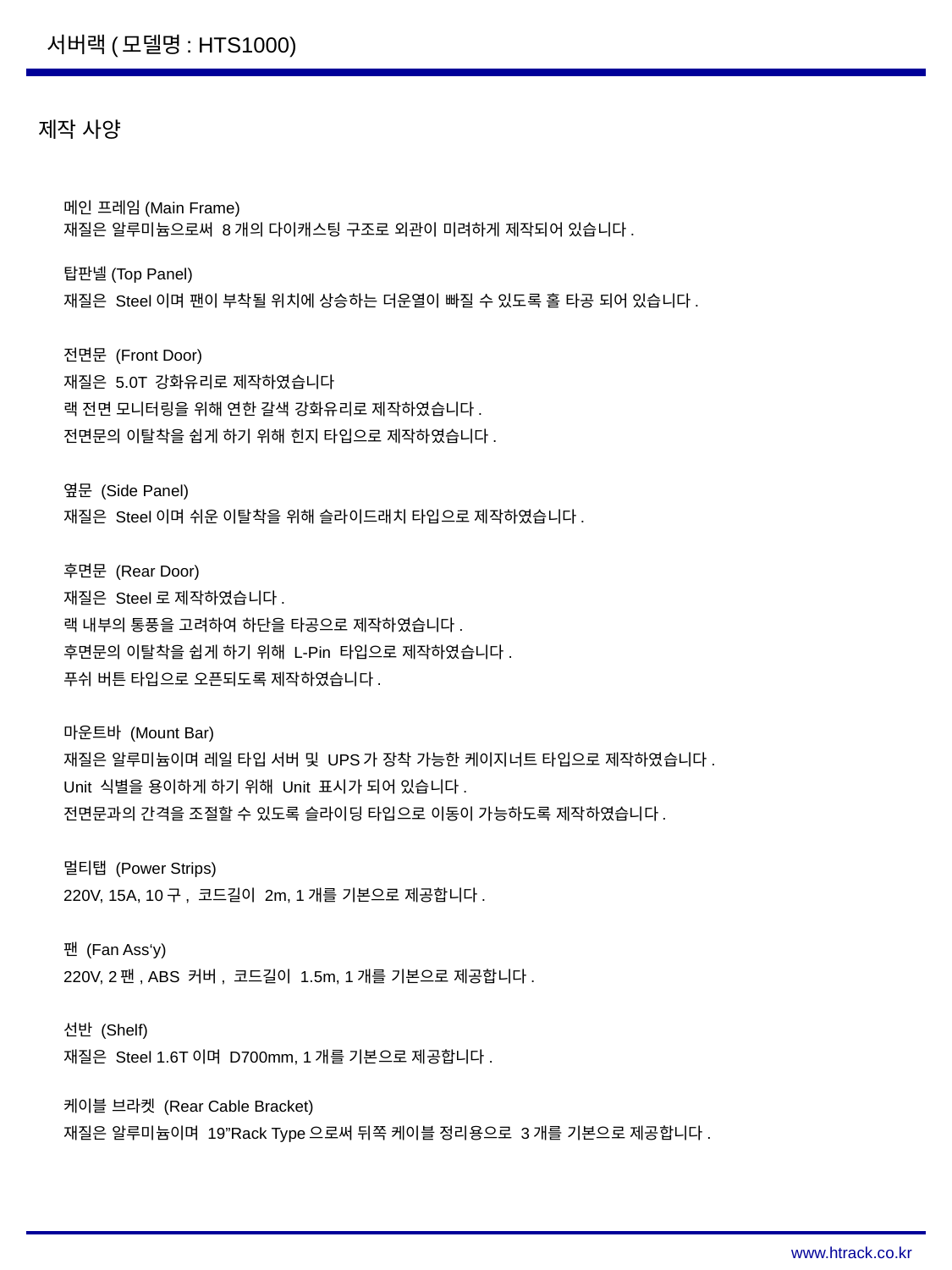

서버랙(모델명: HTS1000)
제작 사양
메인 프레임(Main Frame)
재질은 알루미늄으로써 8개의 다이캐스팅 구조로 외관이 미려하게 제작되어 있습니다.

탑판넬(Top Panel)
재질은 Steel이며 팬이 부착될 위치에 상승하는 더운열이 빠질 수 있도록 홀 타공 되어 있습니다.

전면문 (Front Door)
재질은 5.0T 강화유리로 제작하였습니다
랙 전면 모니터링을 위해 연한 갈색 강화유리로 제작하였습니다.
전면문의 이탈착을 쉽게 하기 위해 힌지 타입으로 제작하였습니다.

옆문 (Side Panel)
재질은 Steel이며 쉬운 이탈착을 위해 슬라이드래치 타입으로 제작하였습니다.

후면문 (Rear Door)
재질은 Steel로 제작하였습니다.
랙 내부의 통풍을 고려하여 하단을 타공으로 제작하였습니다.
후면문의 이탈착을 쉽게 하기 위해 L-Pin 타입으로 제작하였습니다.
푸쉬 버튼 타입으로 오픈되도록 제작하였습니다.

마운트바 (Mount Bar)
재질은 알루미늄이며 레일 타입 서버 및 UPS가 장착 가능한 케이지너트 타입으로 제작하였습니다.
Unit 식별을 용이하게 하기 위해 Unit 표시가 되어 있습니다.
전면문과의 간격을 조절할 수 있도록 슬라이딩 타입으로 이동이 가능하도록 제작하였습니다.

멀티탭 (Power Strips)
220V, 15A, 10구, 코드길이 2m, 1개를 기본으로 제공합니다.

팬 (Fan Ass‘y)
220V, 2팬, ABS 커버, 코드길이 1.5m, 1개를 기본으로 제공합니다.

선반 (Shelf)
재질은 Steel 1.6T이며 D700mm, 1개를 기본으로 제공합니다.

케이블 브라켓 (Rear Cable Bracket)
재질은 알루미늄이며 19”Rack Type으로써 뒤쪽 케이블 정리용으로 3개를 기본으로 제공합니다.
www.htrack.co.kr